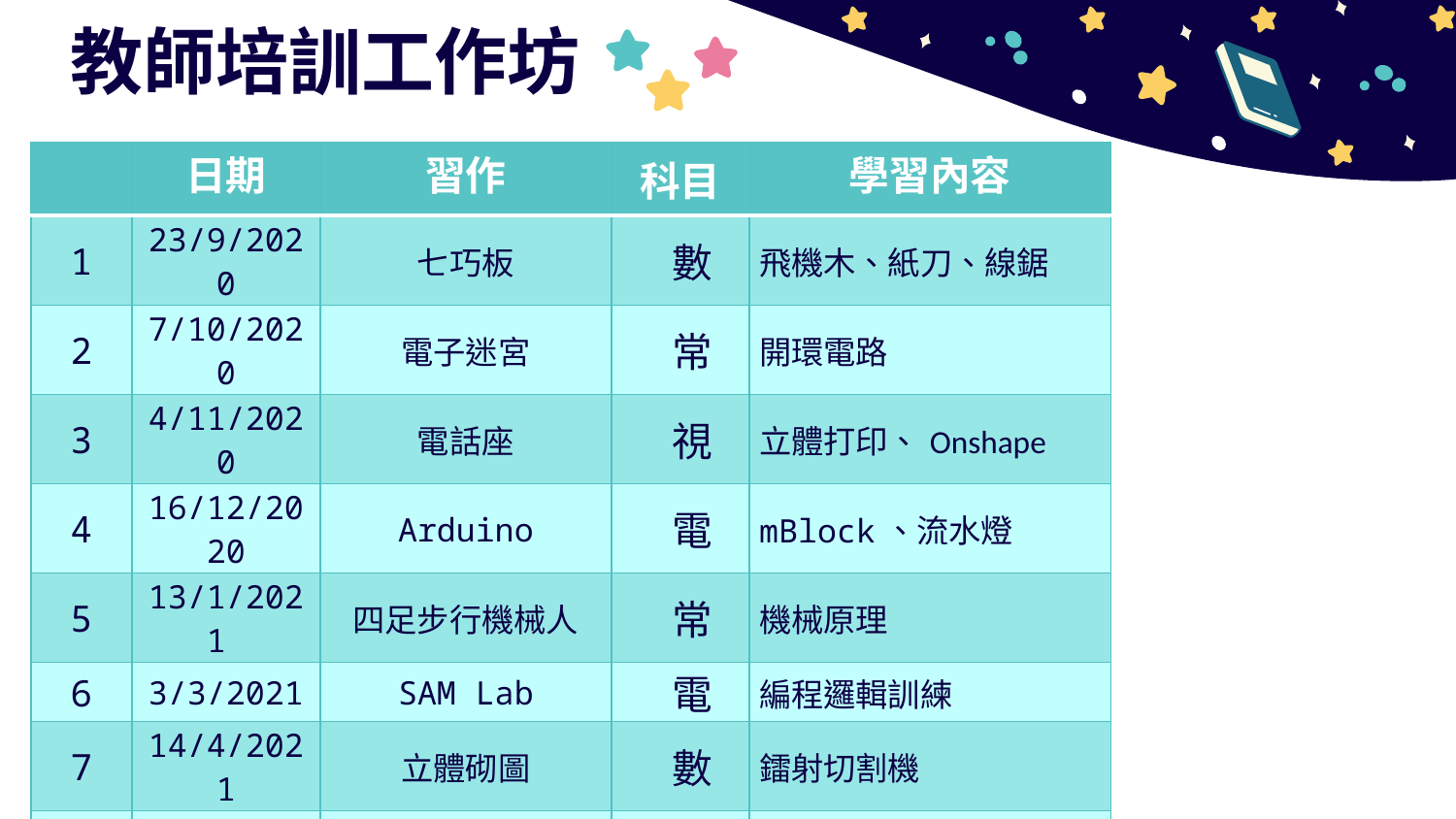

# 教師培訓工作坊

|  | 日期 | 習作 | 科目 | 學習內容 |
| --- | --- | --- | --- | --- |
| 1 | 23/9/2020 | 七巧板 | 數 | 飛機木、紙刀、線鋸 |
| 2 | 7/10/2020 | 電子迷宮 | 常 | 開環電路 |
| 3 | 4/11/2020 | 電話座 | 視 | 立體打印、Onshape |
| 4 | 16/12/2020 | Arduino | 電 | mBlock、流水燈 |
| 5 | 13/1/2021 | 四足步行機械人 | 常 | 機械原理 |
| 6 | 3/3/2021 | SAM Lab | 電 | 編程邏輯訓練 |
| 7 | 14/4/2021 | 立體砌圖 | 數 | 鐳射切割機 |
| 8 | 12/5/2021 | 震震機械人 | 電 | 電烙鐵、PCB板 |
| 9 | 9/6/2021 | 筷子架 | 視 | 陶土、立體掃瞄 |
| 10 | 7/7/2021 | LED 鍊咀 | 視 | 表面貼塗元件 |